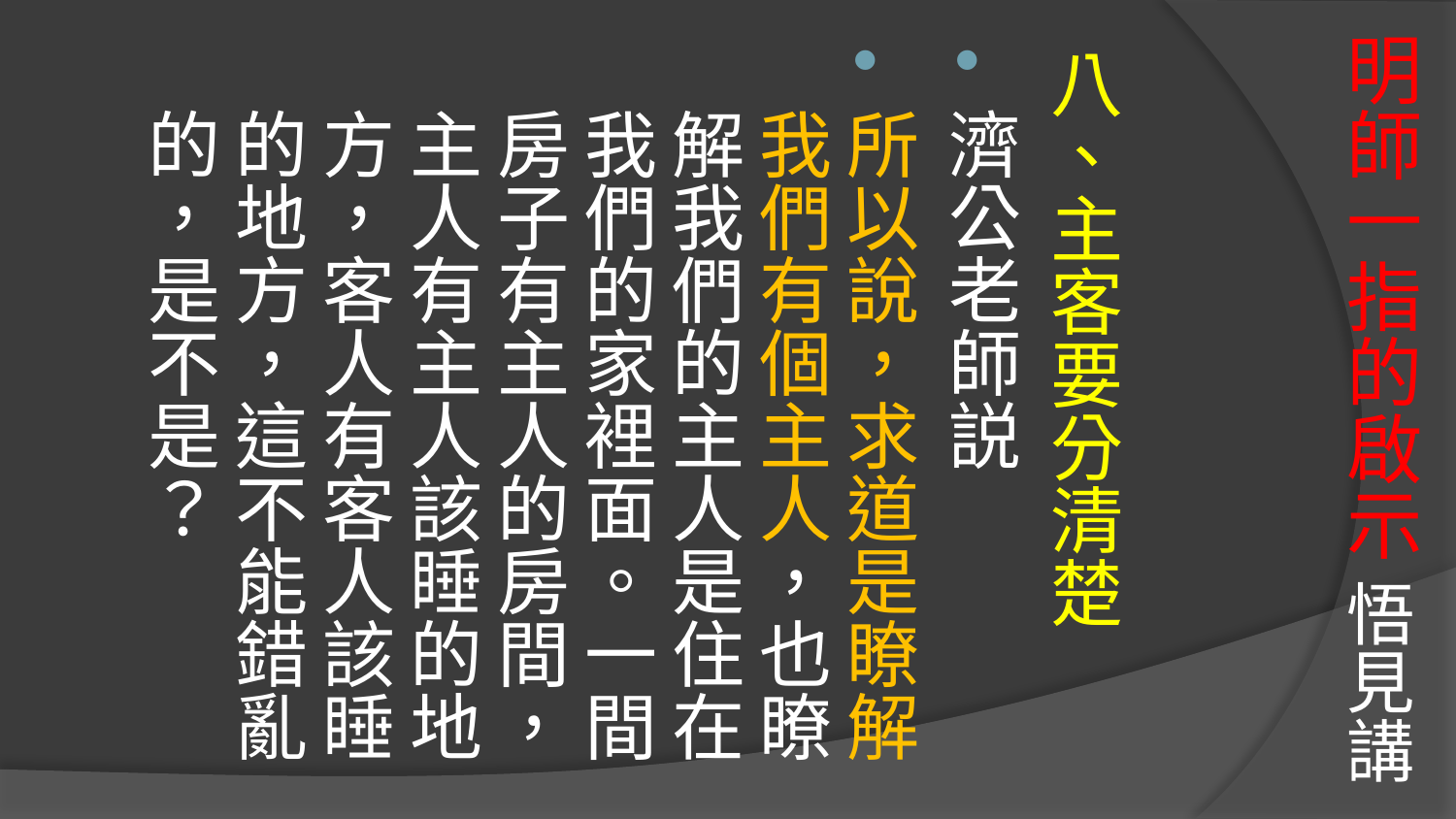

# 明師一指的啟示 悟見講
八、主客要分清楚
濟公老師説
所以說，求道是瞭解我們有個主人，也瞭解我們的主人是住在我們的家裡面。一間房子有主人的房間，主人有主人該睡的地方，客人有客人該睡的地方，這不能錯亂的，是不是？